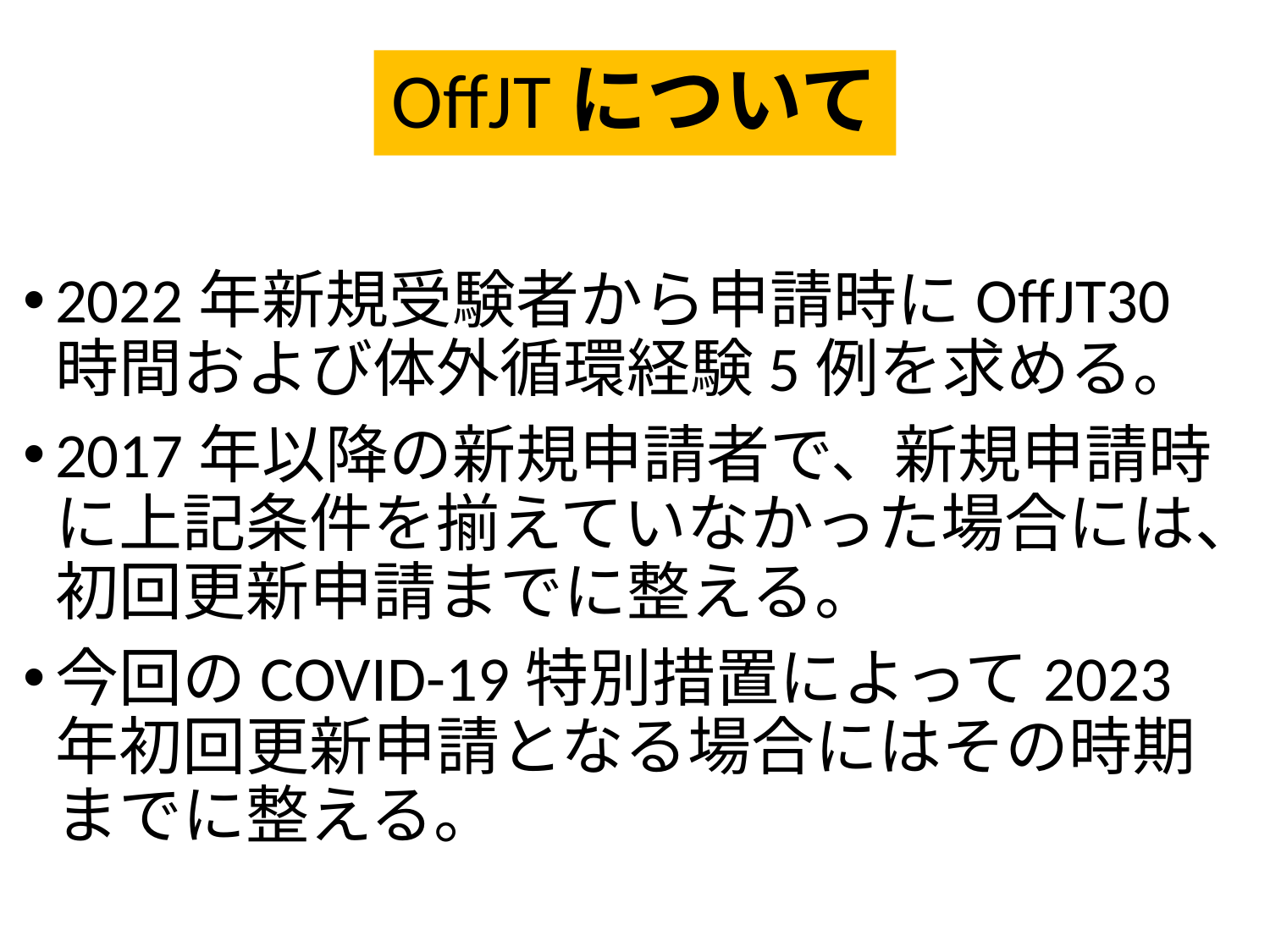

# OffJTについて
2022年新規受験者から申請時にOffJT30時間および体外循環経験5例を求める。
2017年以降の新規申請者で、新規申請時に上記条件を揃えていなかった場合には、初回更新申請までに整える。
今回のCOVID-19特別措置によって2023年初回更新申請となる場合にはその時期までに整える。